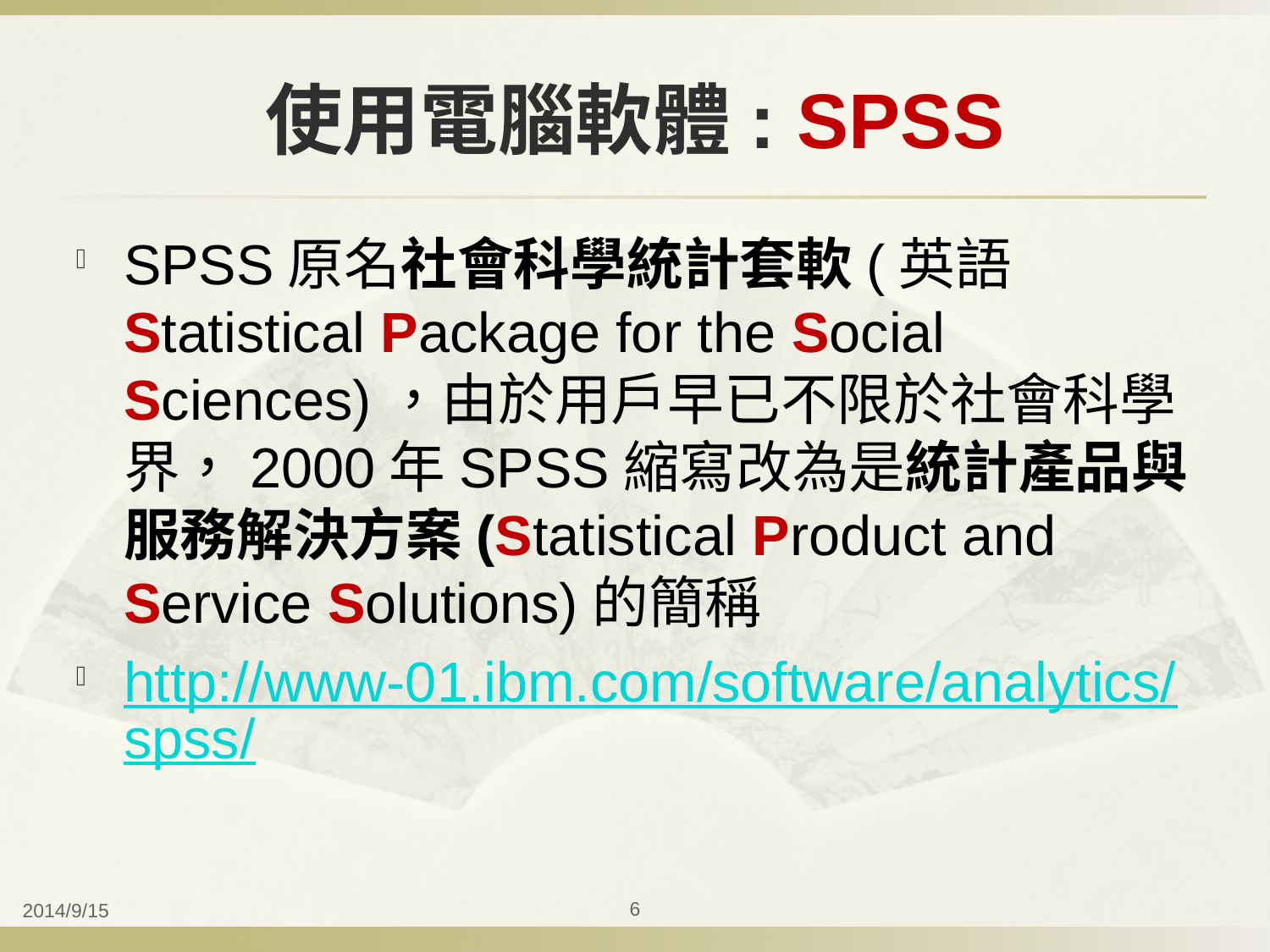

# 使用電腦軟體: SPSS
SPSS原名社會科學統計套軟(英語 Statistical Package for the Social Sciences)，由於用戶早已不限於社會科學界，2000年SPSS縮寫改為是統計產品與服務解決方案(Statistical Product and Service Solutions)的簡稱
http://www-01.ibm.com/software/analytics/spss/

2014/9/15
6